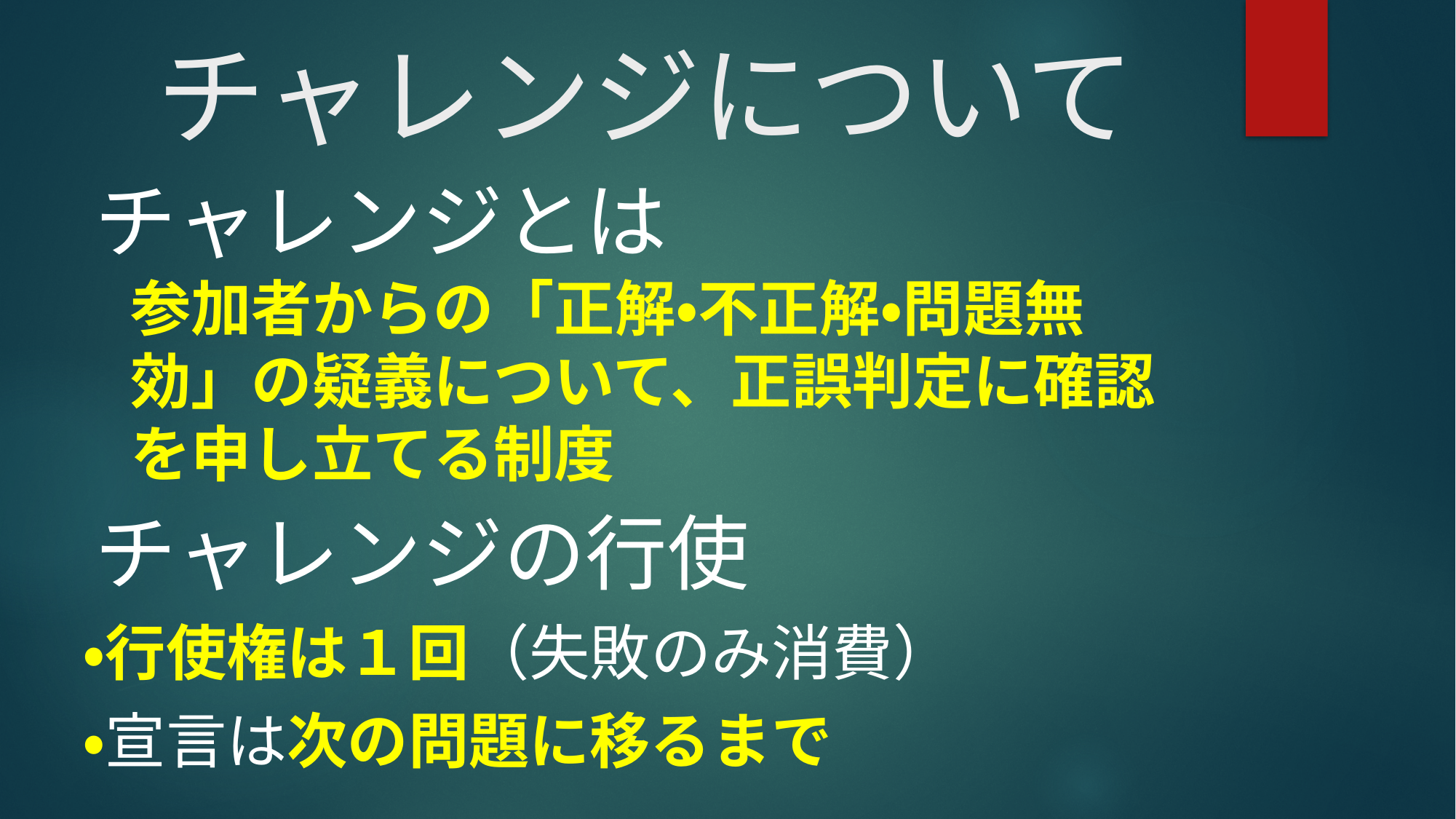

# チャレンジについて
チャレンジとは
参加者からの「正解・不正解・問題無効」の疑義について、正誤判定に確認を申し立てる制度
チャレンジの行使
・行使権は１回（失敗のみ消費）
・宣言は次の問題に移るまで